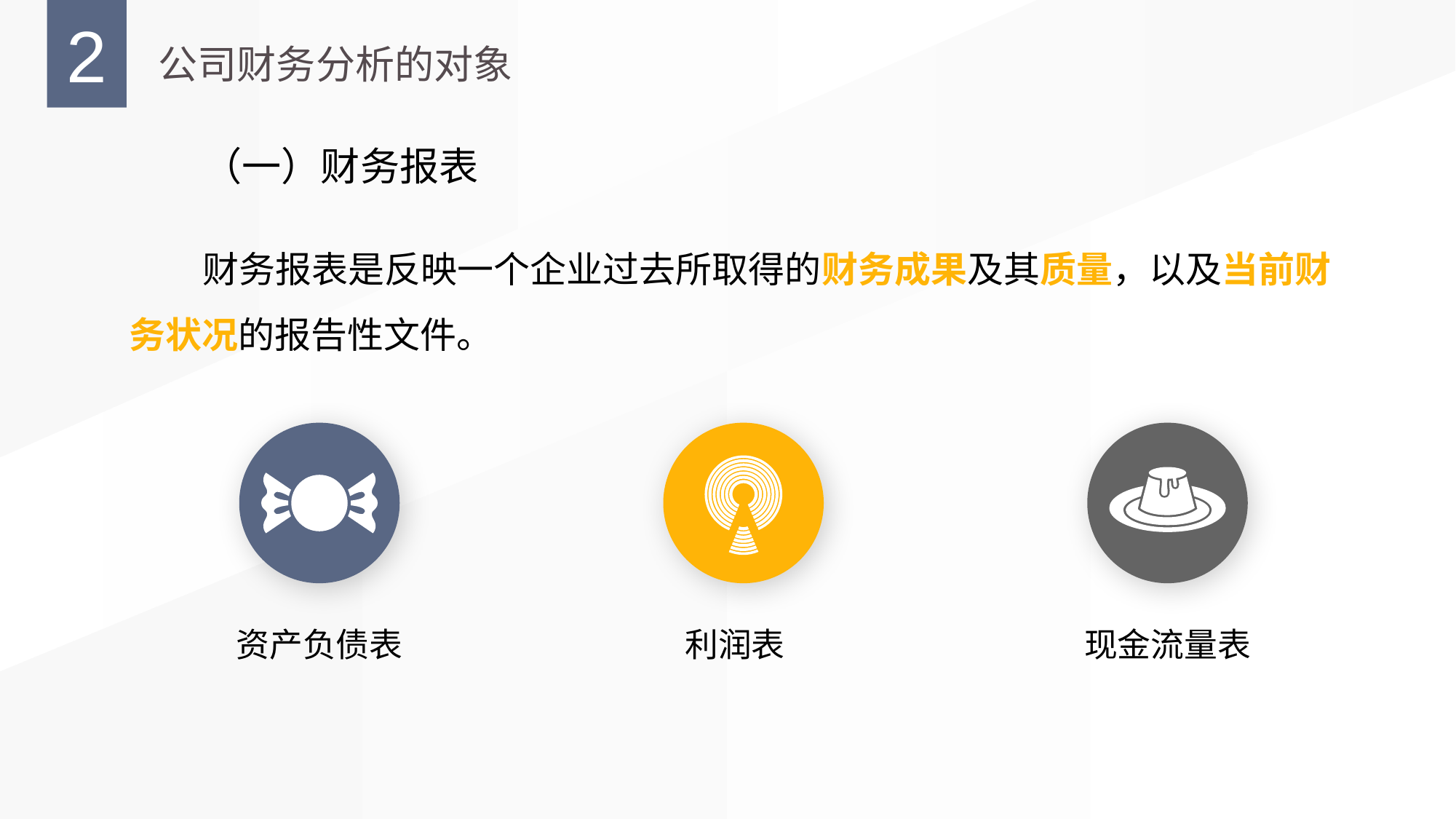

（一）财务报表
财务报表是反映一个企业过去所取得的财务成果及其质量，以及当前财务状况的报告性文件。

资产负债表
利润表
现金流量表